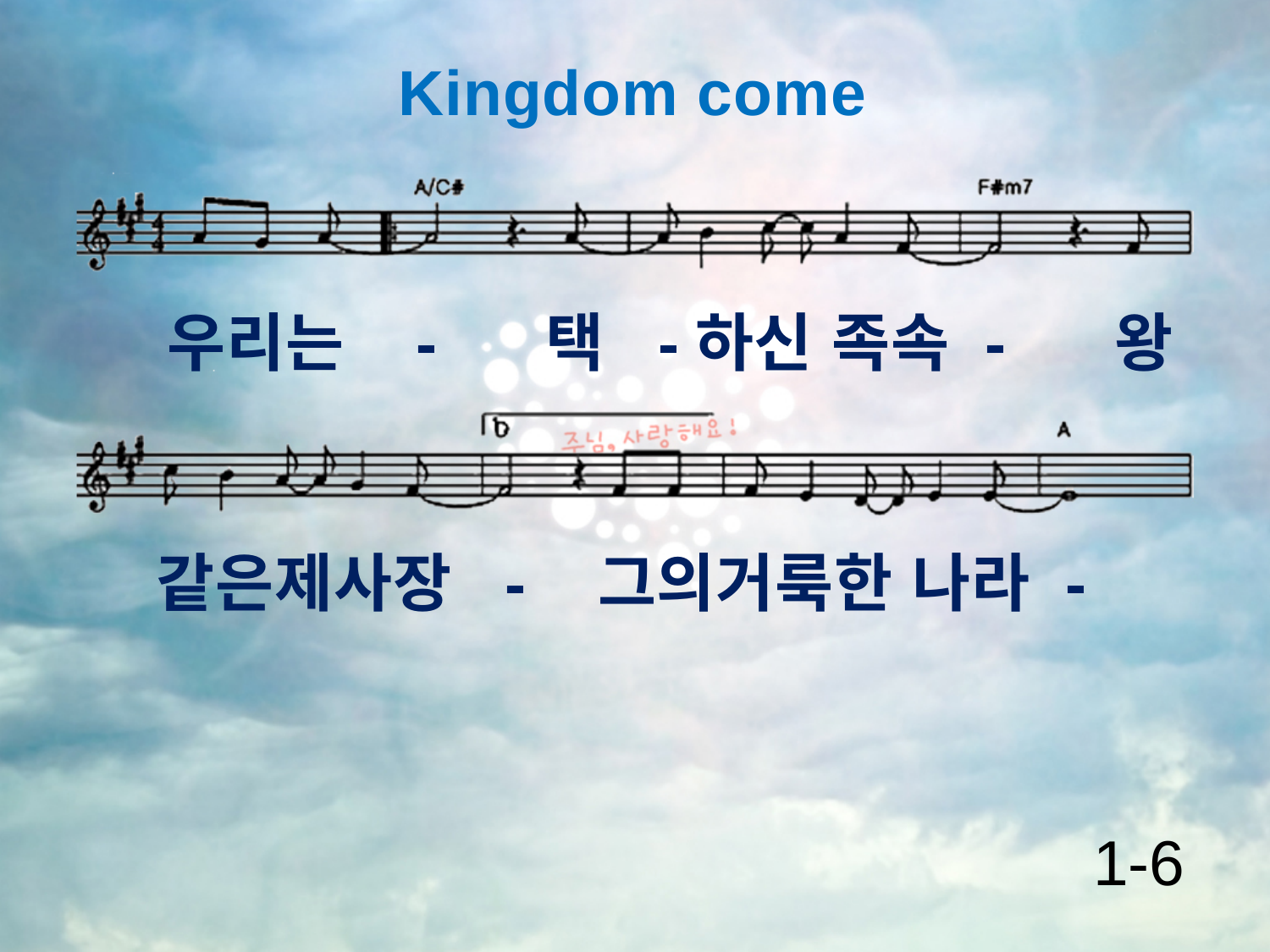

Kingdom come
우리는   -     택  -하신 족속 -     왕
같은제사장  -   그의거룩한 나라 -
1-6